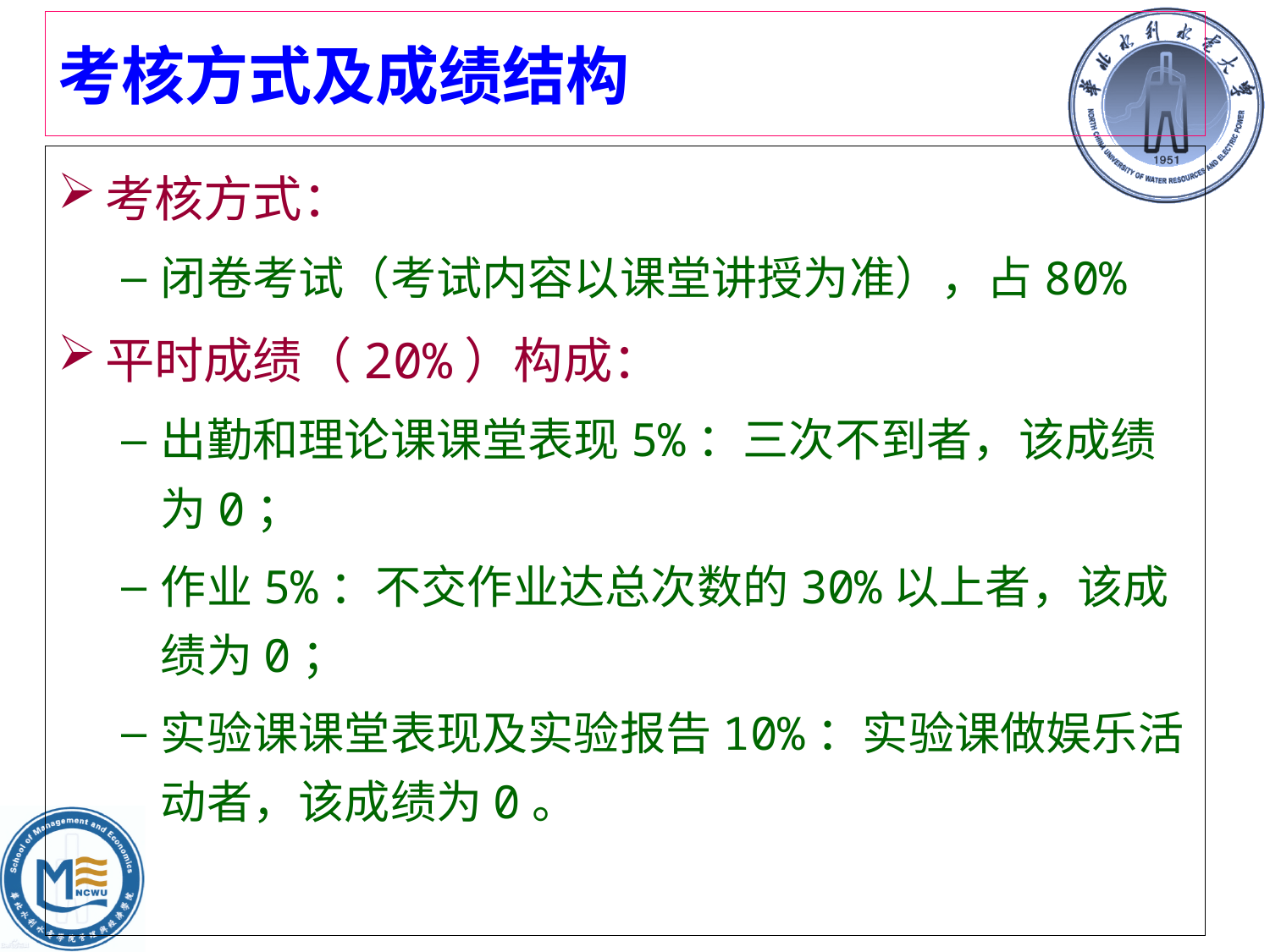

# 考核方式及成绩结构
考核方式：
闭卷考试（考试内容以课堂讲授为准），占80%
平时成绩（20%）构成：
出勤和理论课课堂表现5%：三次不到者，该成绩为0；
作业5%：不交作业达总次数的30%以上者，该成绩为0；
实验课课堂表现及实验报告10%：实验课做娱乐活动者，该成绩为0。